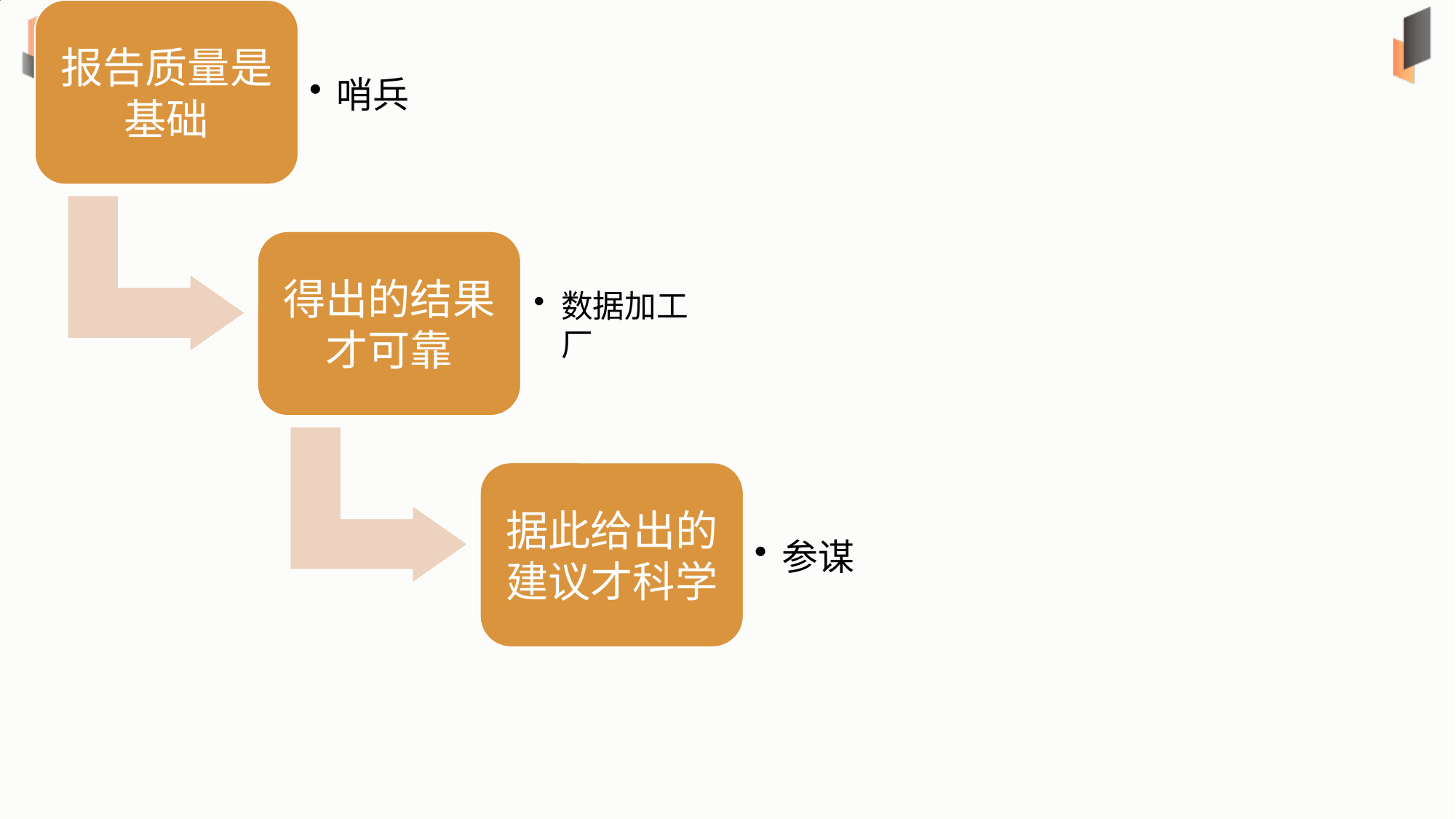

报告质量是基础
哨兵
得出的结果才可靠
数据加工厂
据此给出的建议才科学
参谋